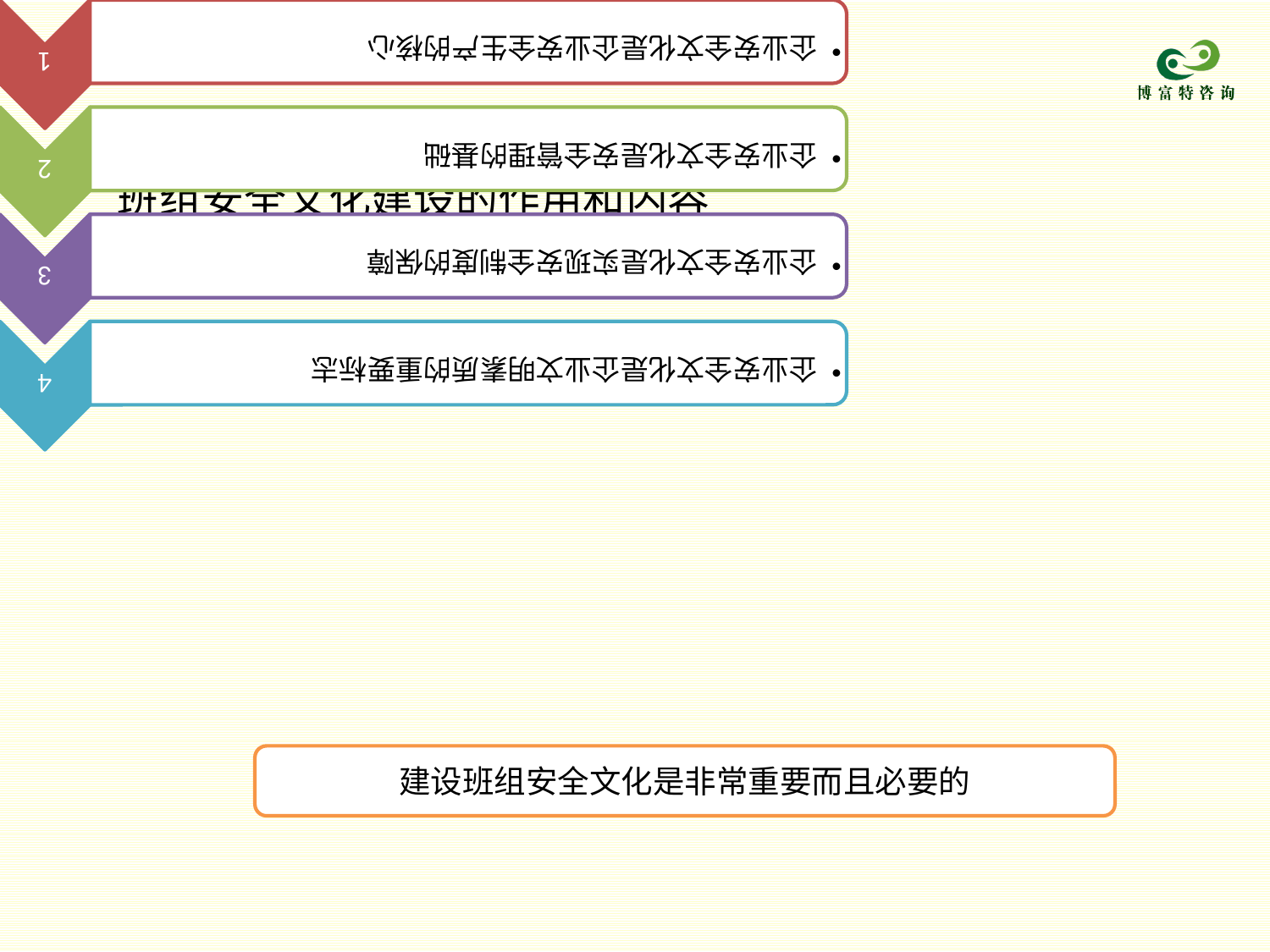

班组安全文化建设的作用和内容
1
企业安全文化是企业安全生产的核心
2
企业安全文化是安全管理的基础
3
企业安全文化是实现安全制度的保障
4
企业安全文化是企业文明素质的重要标志
建设班组安全文化是非常重要而且必要的